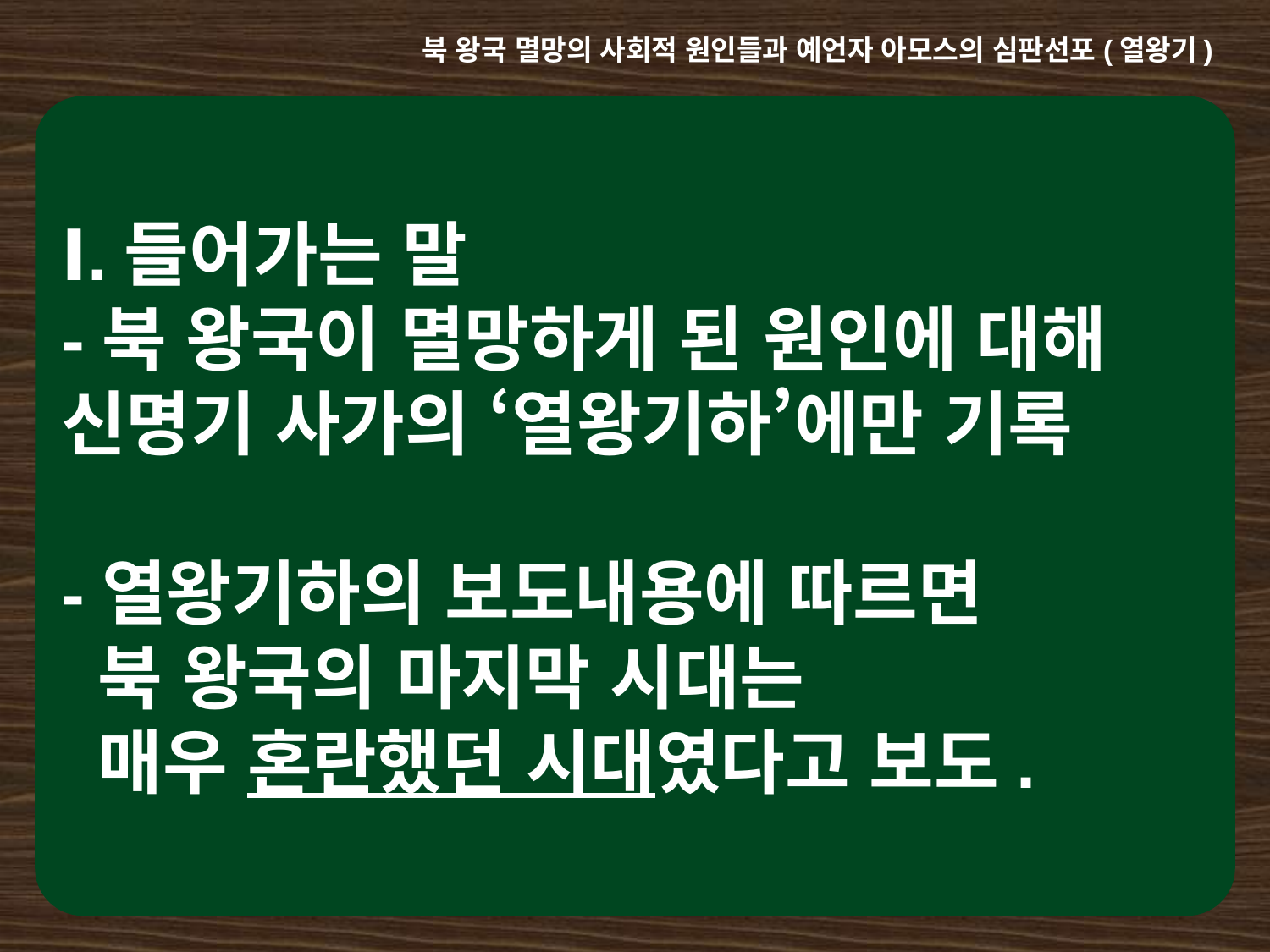

북 왕국 멸망의 사회적 원인들과 예언자 아모스의 심판선포(열왕기)
Ⅰ.들어가는 말
-북 왕국이 멸망하게 된 원인에 대해 신명기 사가의 ‘열왕기하’에만 기록

-열왕기하의 보도내용에 따르면
 북 왕국의 마지막 시대는
 매우 혼란했던 시대였다고 보도.